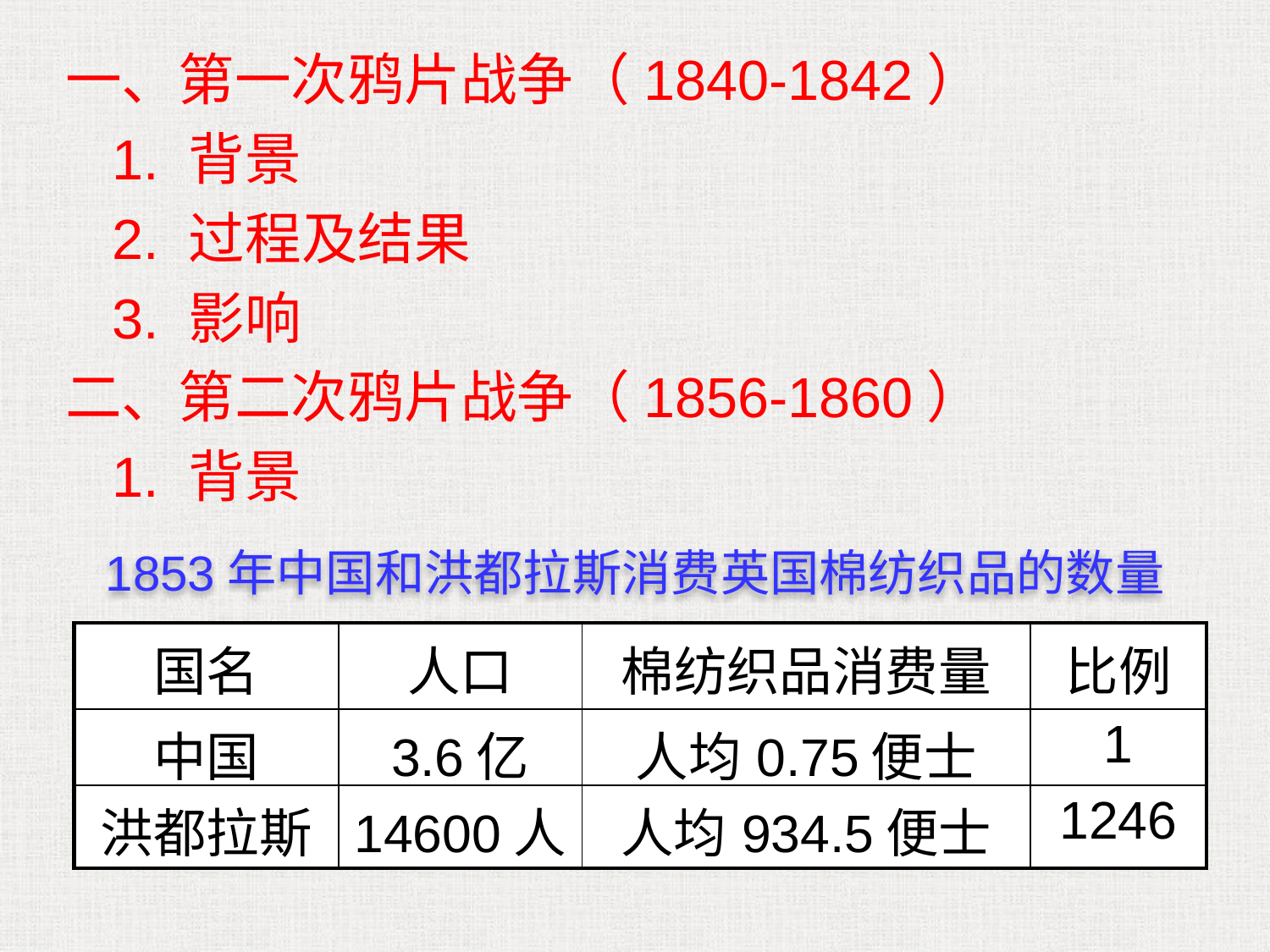

一、第一次鸦片战争（1840-1842）
   1. 背景
   2. 过程及结果
   3. 影响
二、第二次鸦片战争（1856-1860）
   1. 背景

1853年中国和洪都拉斯消费英国棉纺织品的数量
| 国名 | 人口 | 棉纺织品消费量 | 比例 |
| --- | --- | --- | --- |
| 中国 | 3.6亿 | 人均0.75便士 | 1 |
| 洪都拉斯 | 14600人 | 人均934.5便士 | 1246 |